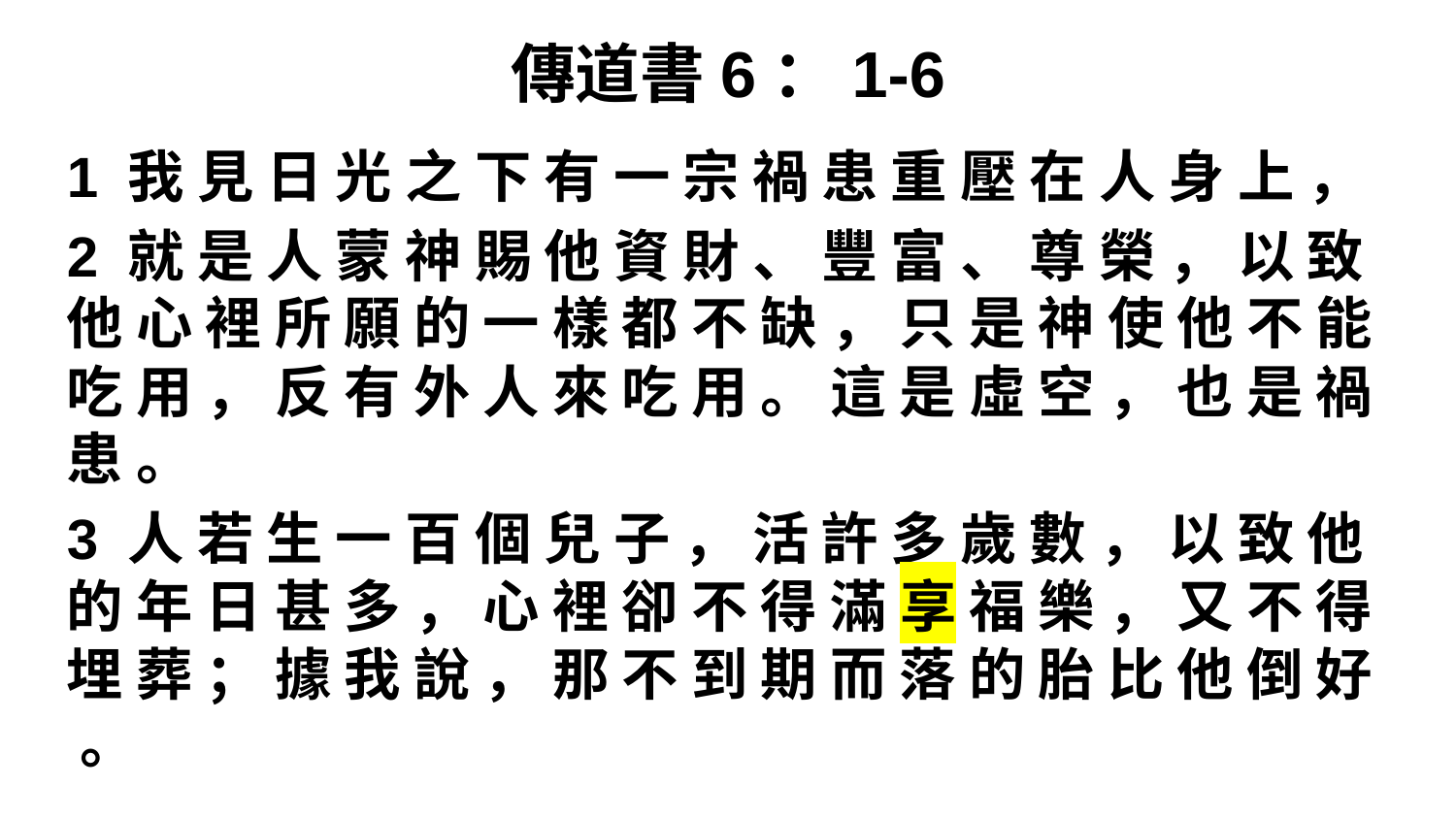

# 傳道書6：1-6
1 我 見 日 光 之 下 有 一 宗 禍 患 重 壓 在 人 身 上 ，
2 就 是 人 蒙 神 賜 他 資 財 、 豐 富 、 尊 榮 ， 以 致 他 心 裡 所 願 的 一 樣 都 不 缺 ， 只 是 神 使 他 不 能 吃 用 ， 反 有 外 人 來 吃 用 。 這 是 虛 空 ， 也 是 禍 患 。
3 人 若 生 一 百 個 兒 子 ， 活 許 多 歲 數 ， 以 致 他 的 年 日 甚 多 ， 心 裡 卻 不 得 滿 享 福 樂 ， 又 不 得 埋 葬 ； 據 我 說 ， 那 不 到 期 而 落 的 胎 比 他 倒 好 。